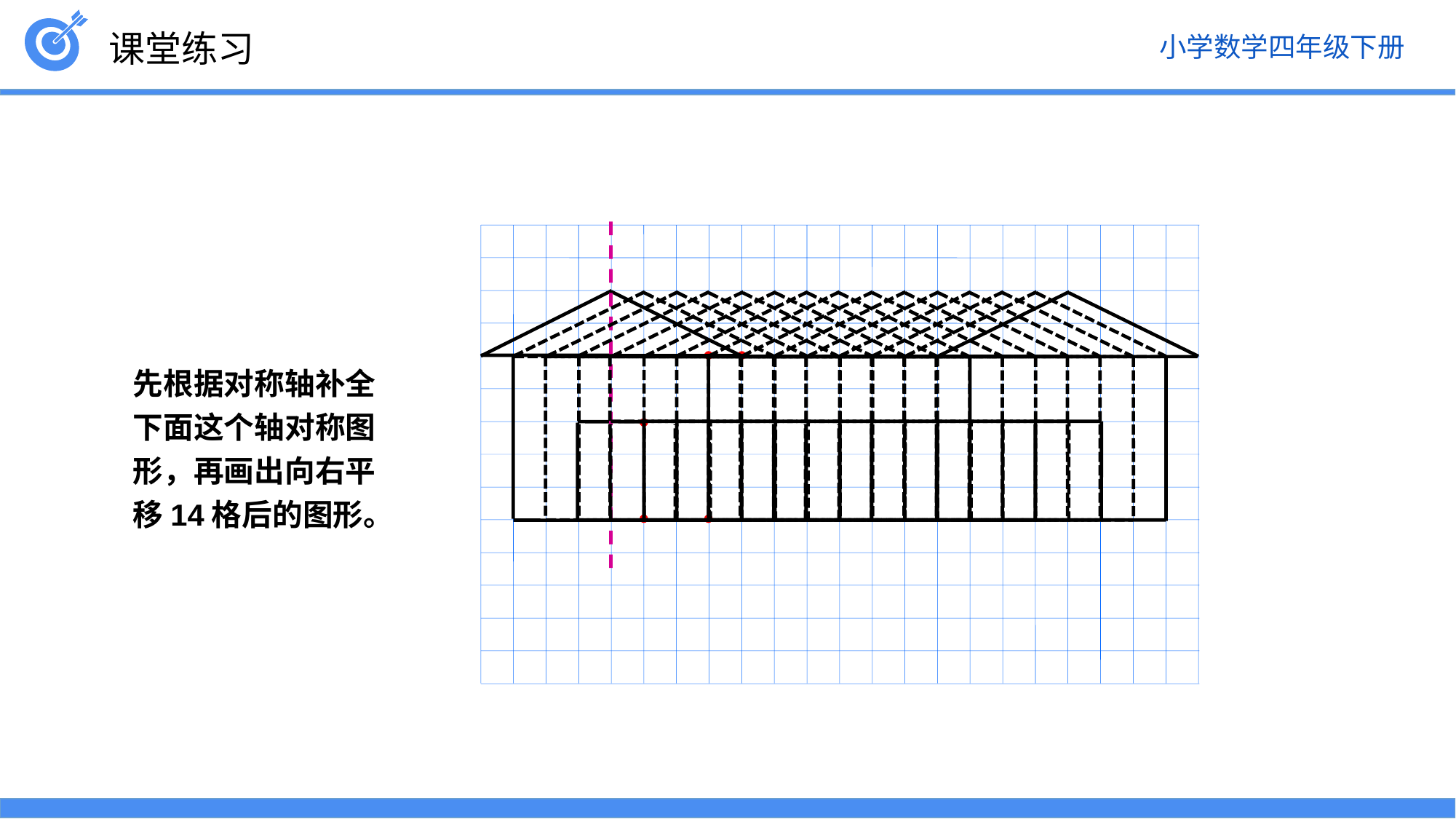

课堂练习

先根据对称轴补全下面这个轴对称图形，再画出向右平移14格后的图形。